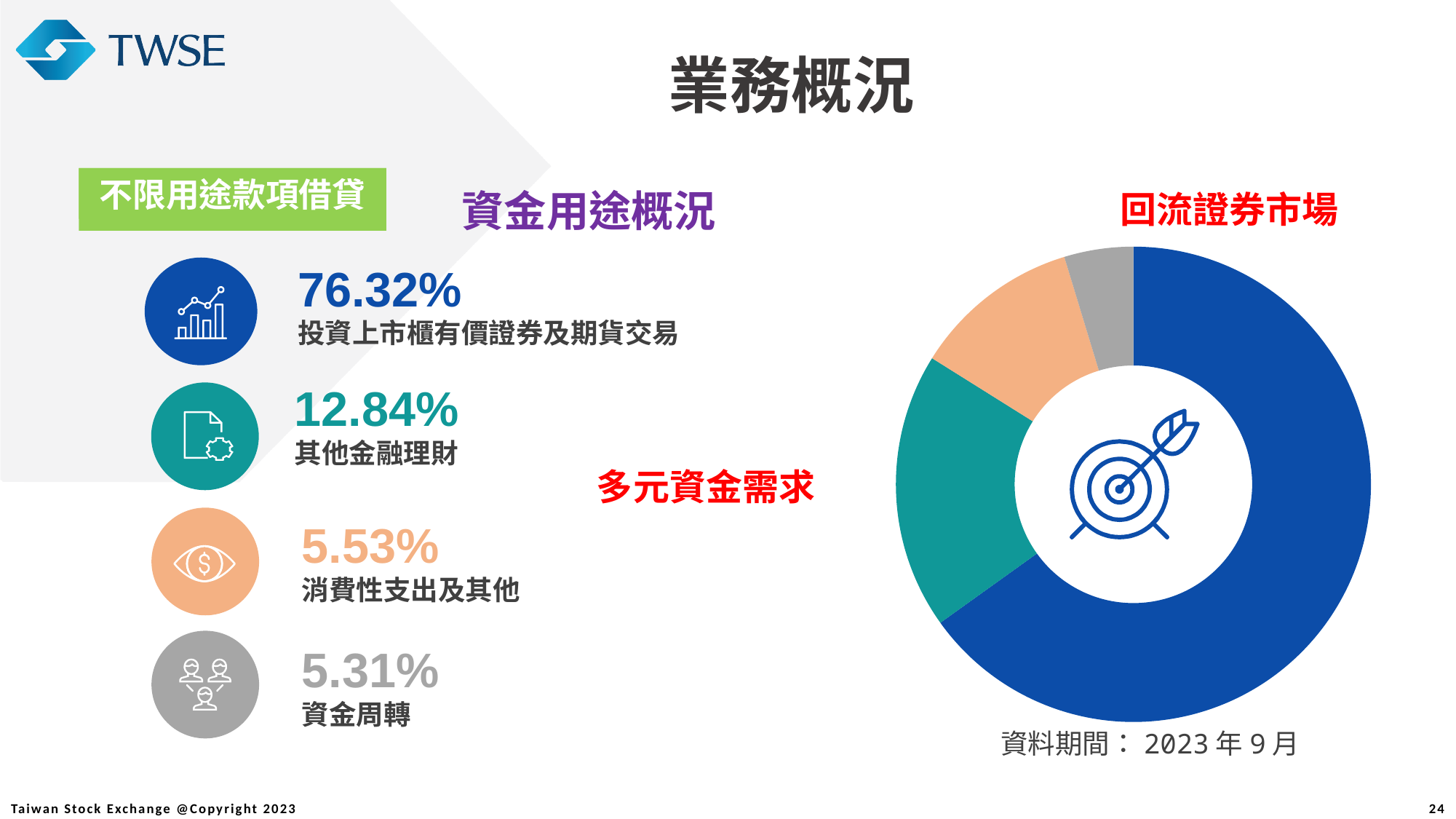

業務概況

不限用途款項借貸
資金用途概況
回流證券市場

### Chart

| Category |
|---|

### Chart

| Category | Sales |
|---|---|
| 1st Qtr | 0.651 |
| 2nd Qtr | 0.188 |
| 3rd Qtr | 0.114 |
| 4th Qtr | 0.047 |
76.32%
投資上市櫃有價證券及期貨交易

12.84%
其他金融理財

多元資金需求

5.53%
消費性支出及其他

5.31%
資金周轉

資料期間：2023年9月
24